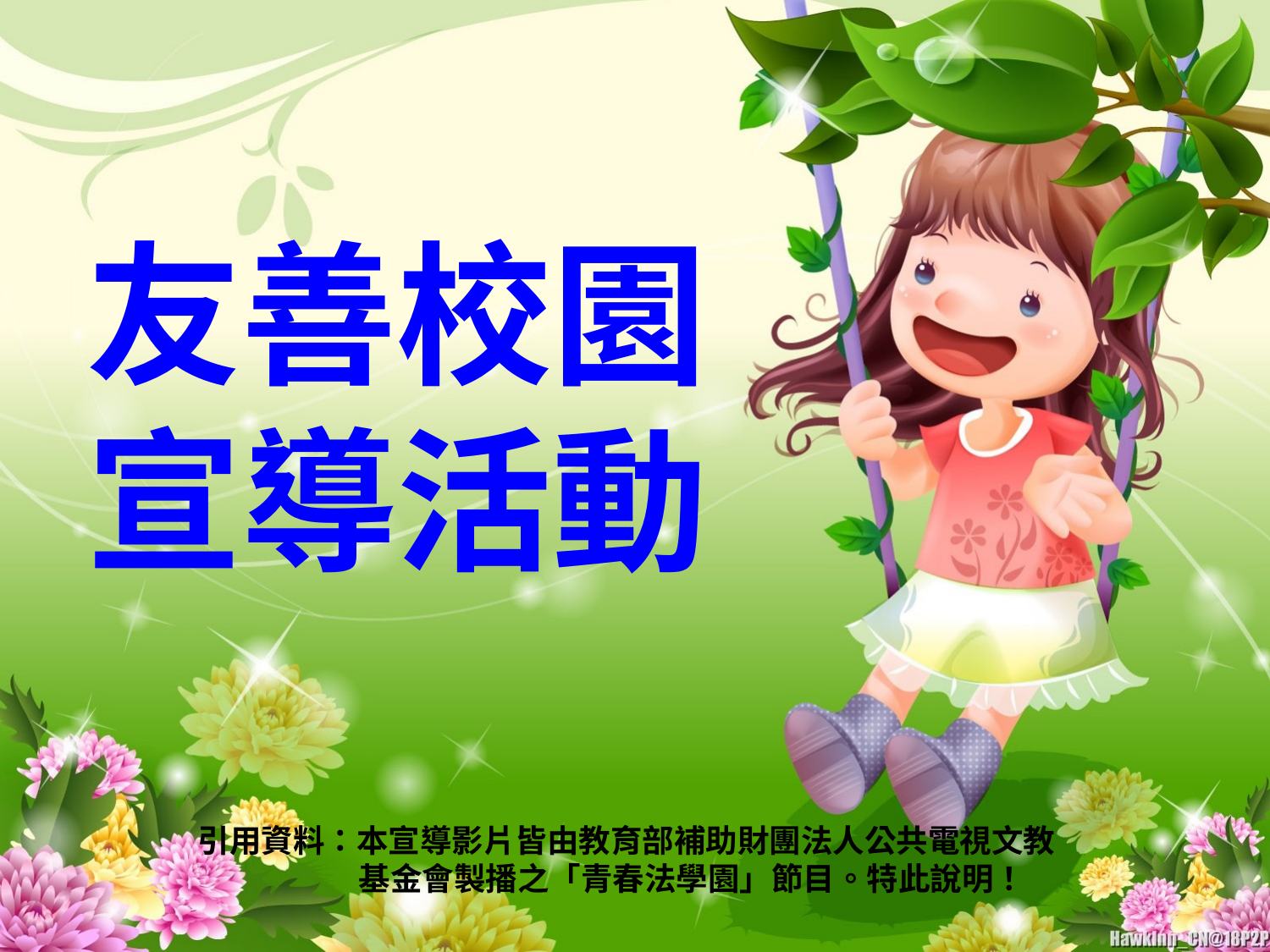

友善校園
宣導活動
引用資料：本宣導影片皆由教育部補助財團法人公共電視文教基金會製播之「青春法學園」節目。特此說明！